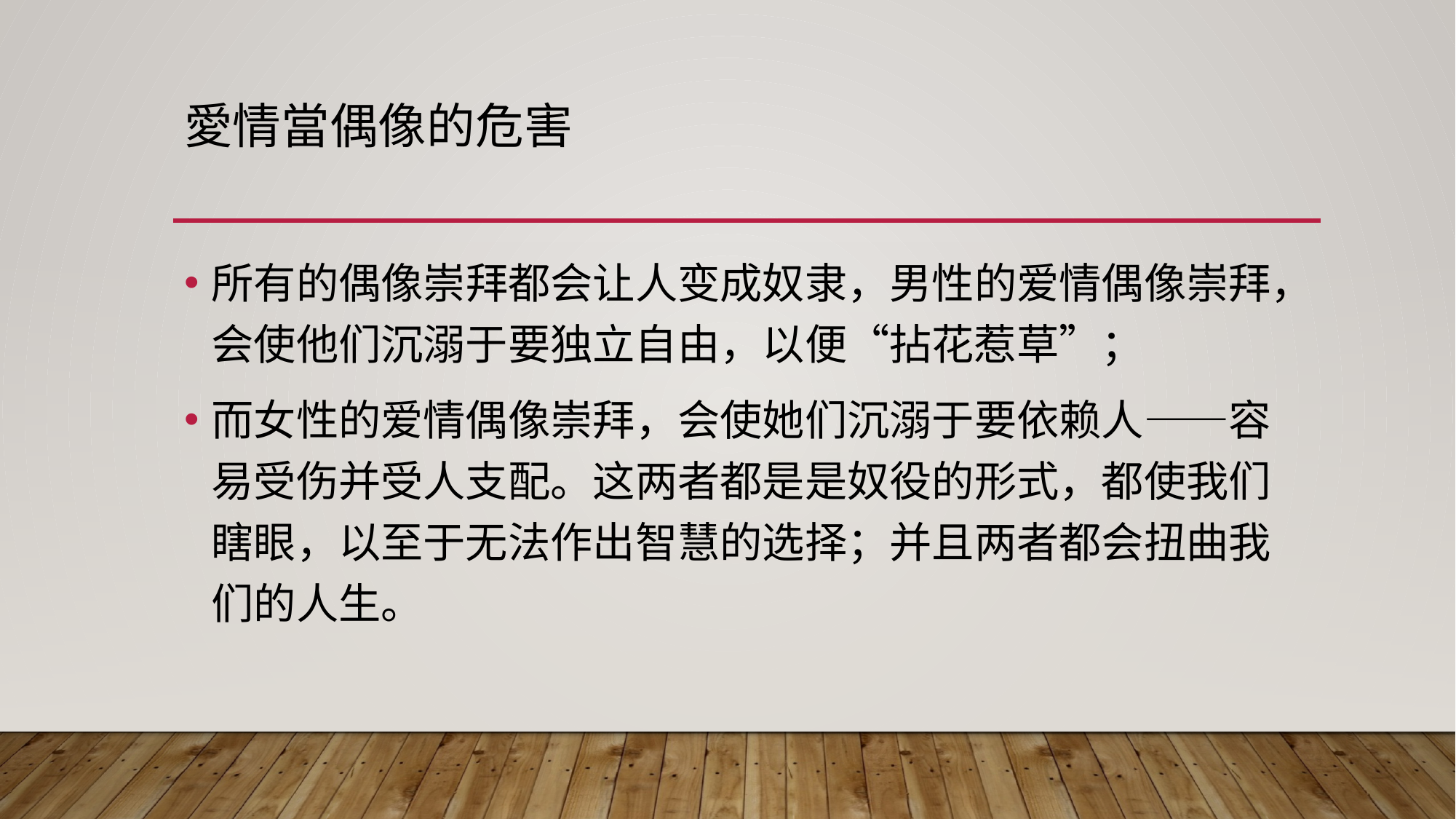

# 愛情當偶像的危害
所有的偶像崇拜都会让人变成奴隶，男性的爱情偶像崇拜，会使他们沉溺于要独立自由，以便“拈花惹草”；
而女性的爱情偶像崇拜，会使她们沉溺于要依赖人——容易受伤并受人支配。这两者都是是奴役的形式，都使我们瞎眼，以至于无法作出智慧的选择；并且两者都会扭曲我们的人生。